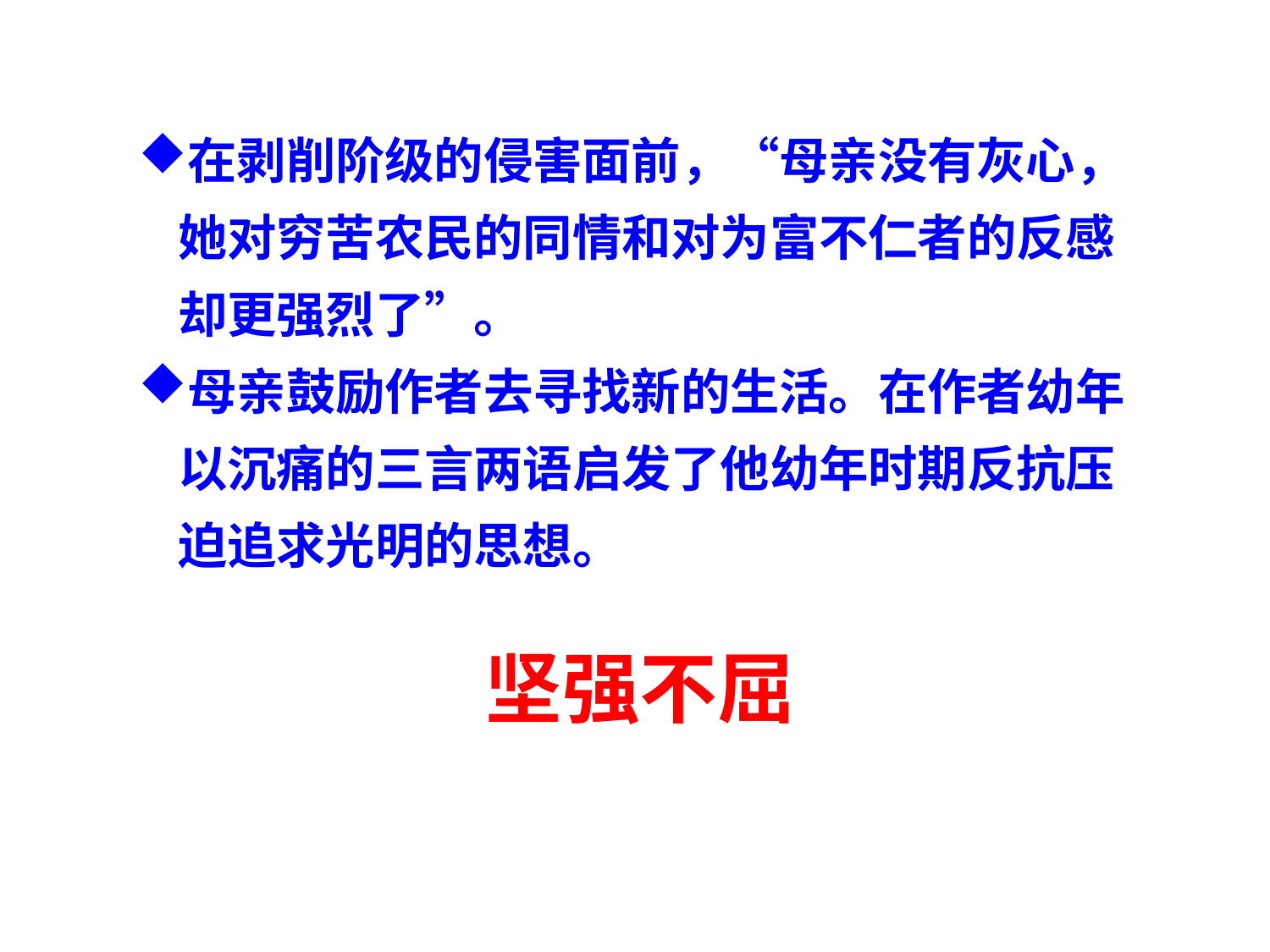

在剥削阶级的侵害面前，“母亲没有灰心，她对穷苦农民的同情和对为富不仁者的反感却更强烈了”。
母亲鼓励作者去寻找新的生活。在作者幼年以沉痛的三言两语启发了他幼年时期反抗压迫追求光明的思想。

坚强不屈